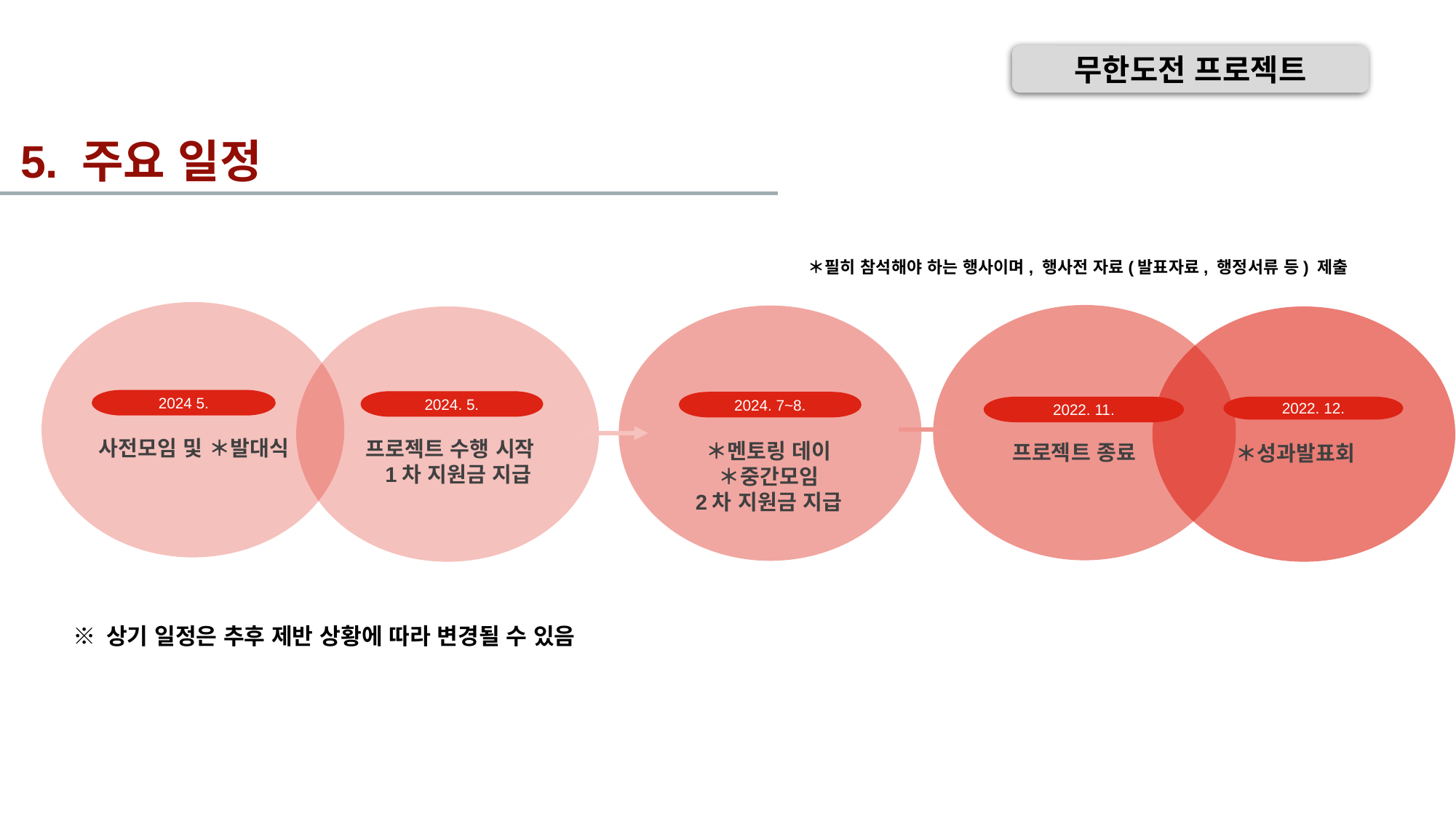

무한도전 프로젝트
5. 주요 일정
＊필히 참석해야 하는 행사이며, 행사전 자료(발표자료, 행정서류 등) 제출

2024 5.
2024. 5.
2024. 7~8.
2022. 11.
2022. 12.
사전모임 및 ＊발대식
프로젝트 수행 시작
1차 지원금 지급
＊멘토링 데이
＊중간모임
2차 지원금 지급
프로젝트 종료
＊성과발표회
※ 상기 일정은 추후 제반 상황에 따라 변경될 수 있음